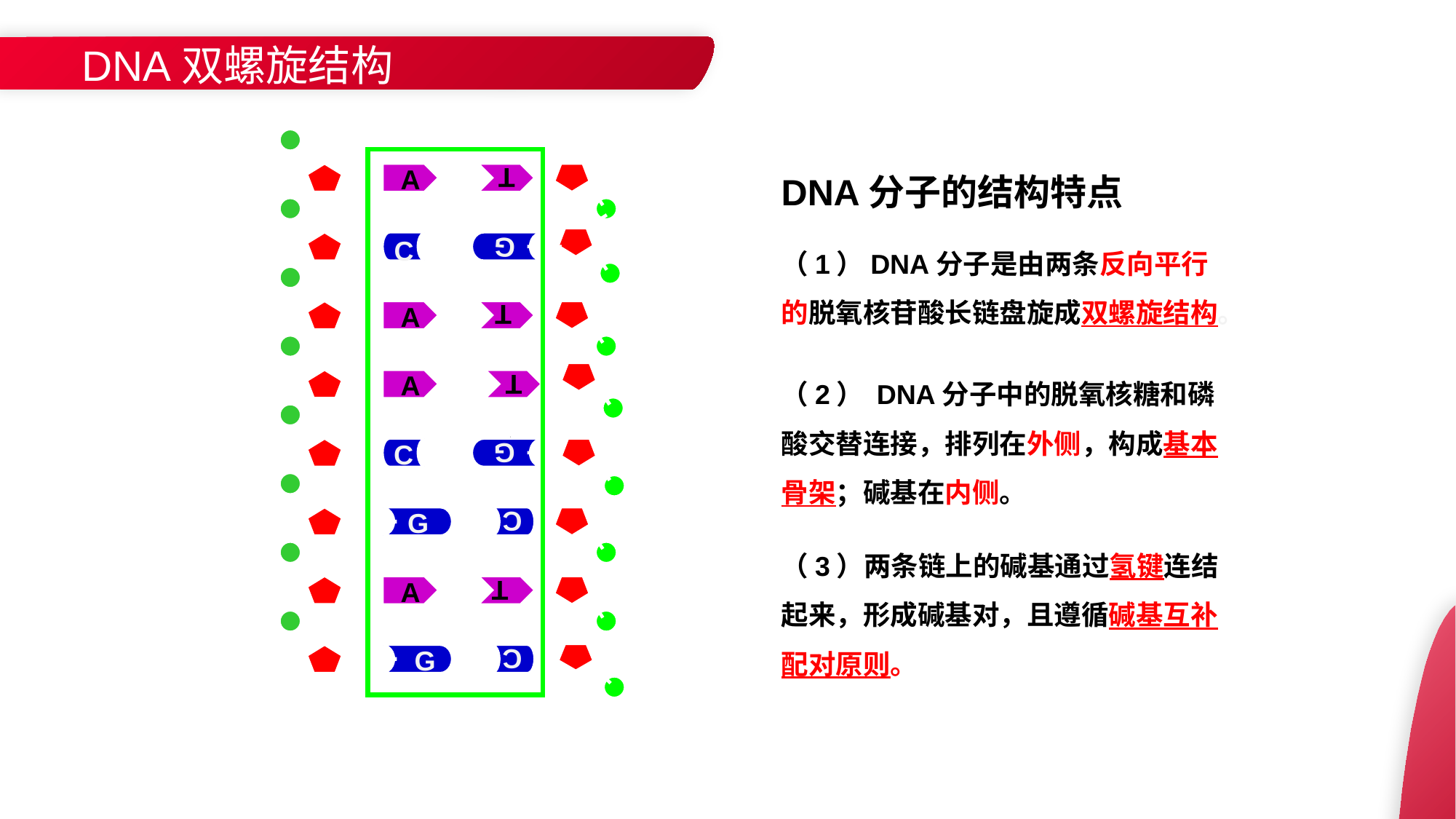

DNA双螺旋结构

A
T

G
C

T
A

A

T

）
C
G

G
C

A
T

G
C

DNA分子的结构特点
（1）DNA分子是由两条反向平行的脱氧核苷酸长链盘旋成双螺旋结构。
（2） DNA分子中的脱氧核糖和磷酸交替连接，排列在外侧，构成基本骨架；碱基在内侧。

（3）两条链上的碱基通过氢键连结起来，形成碱基对，且遵循碱基互补配对原则。